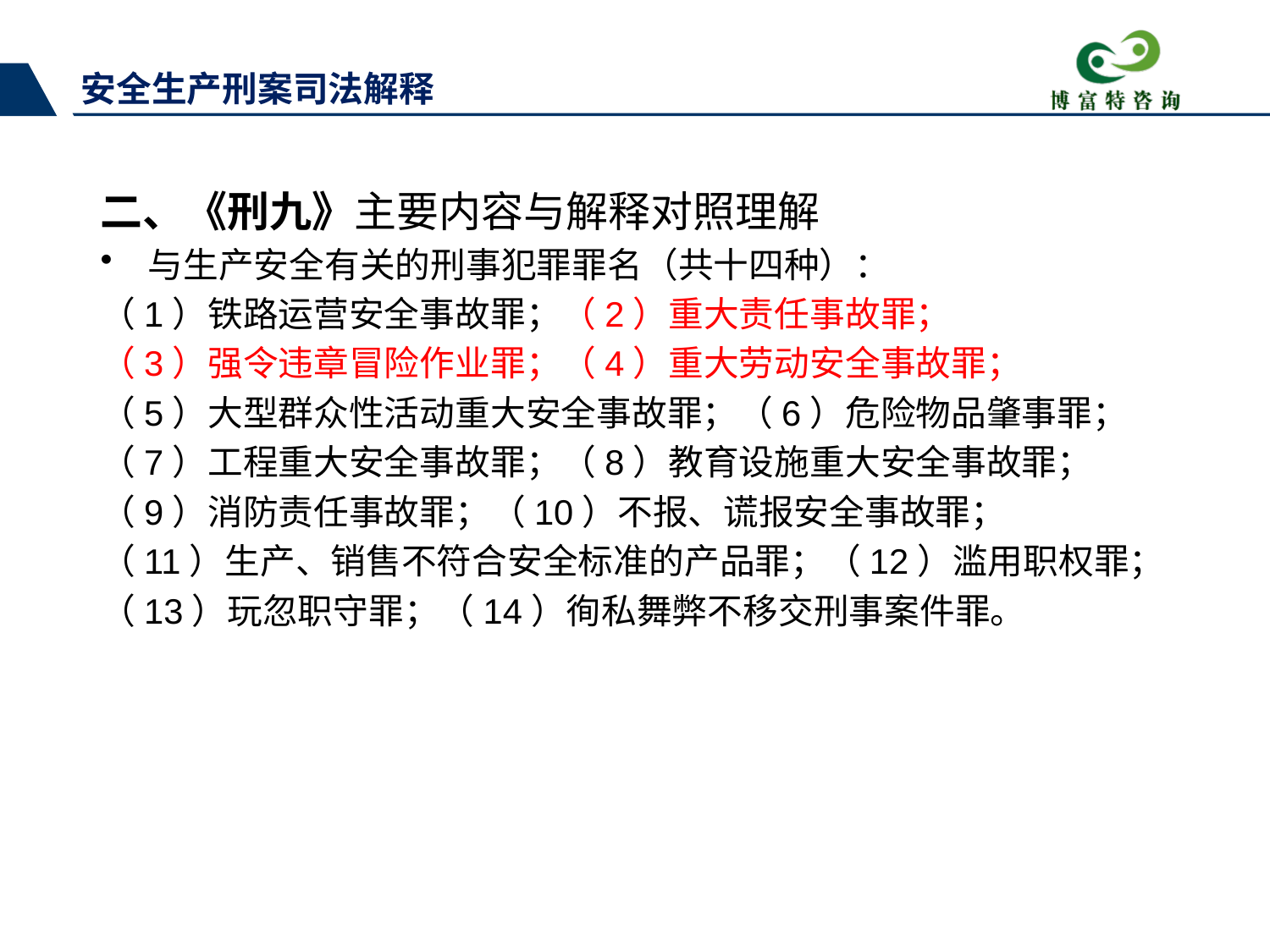

安全生产刑案司法解释
二、《刑九》主要内容与解释对照理解
与生产安全有关的刑事犯罪罪名（共十四种）：
（1）铁路运营安全事故罪；（2）重大责任事故罪；
（3）强令违章冒险作业罪；（4）重大劳动安全事故罪；
（5）大型群众性活动重大安全事故罪；（6）危险物品肇事罪；
（7）工程重大安全事故罪；（8）教育设施重大安全事故罪；
（9）消防责任事故罪；（10）不报、谎报安全事故罪；
（11）生产、销售不符合安全标准的产品罪；（12）滥用职权罪；
（13）玩忽职守罪；（14）徇私舞弊不移交刑事案件罪。